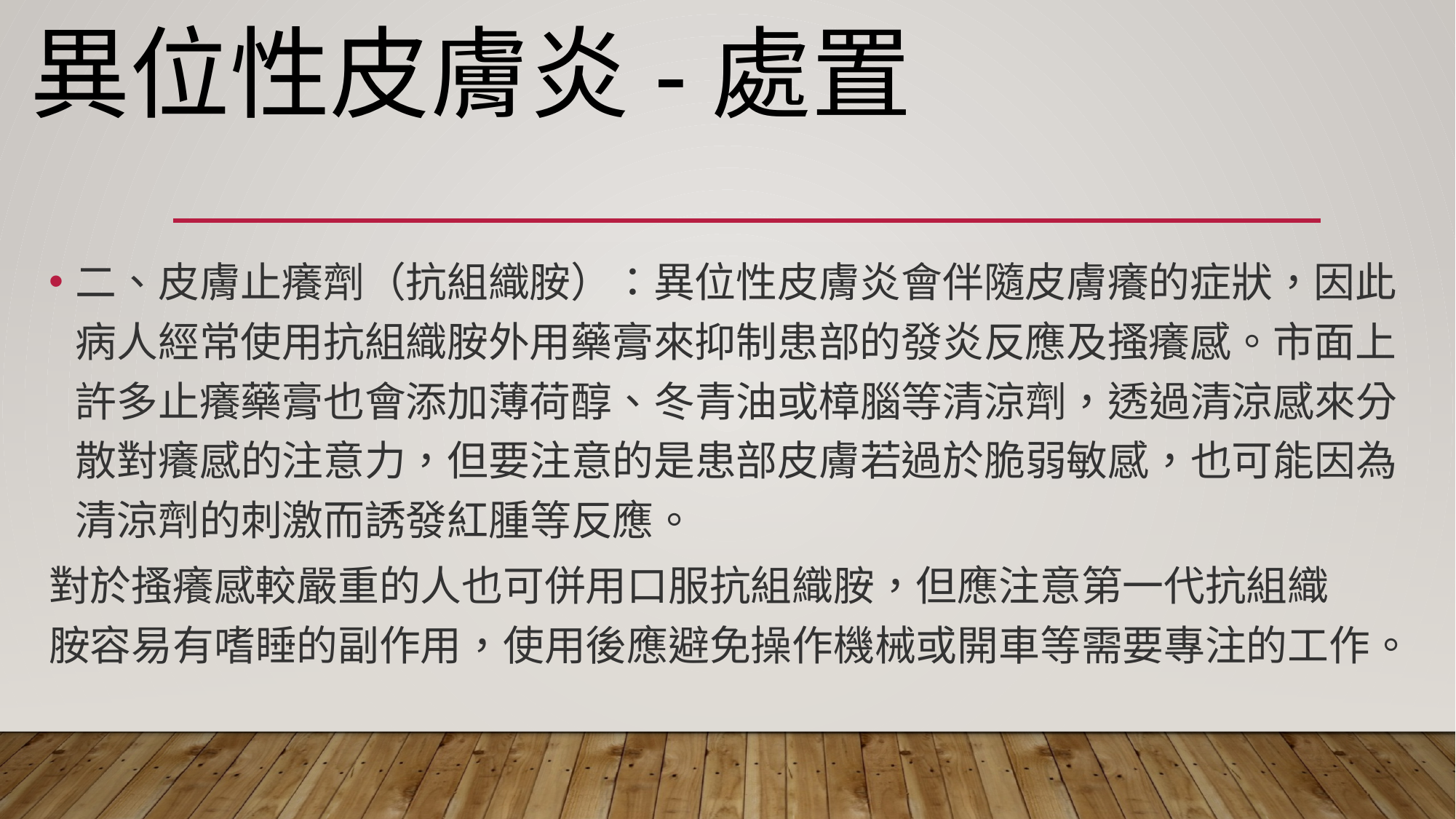

# 異位性皮膚炎-處置
二、皮膚止癢劑（抗組織胺）：異位性皮膚炎會伴隨皮膚癢的症狀，因此病人經常使用抗組織胺外用藥膏來抑制患部的發炎反應及搔癢感。市面上許多止癢藥膏也會添加薄荷醇、冬青油或樟腦等清涼劑，透過清涼感來分散對癢感的注意力，但要注意的是患部皮膚若過於脆弱敏感，也可能因為清涼劑的刺激而誘發紅腫等反應。
對於搔癢感較嚴重的人也可併用口服抗組織胺，但應注意第一代抗組織       胺容易有嗜睡的副作用，使用後應避免操作機械或開車等需要專注的工作。